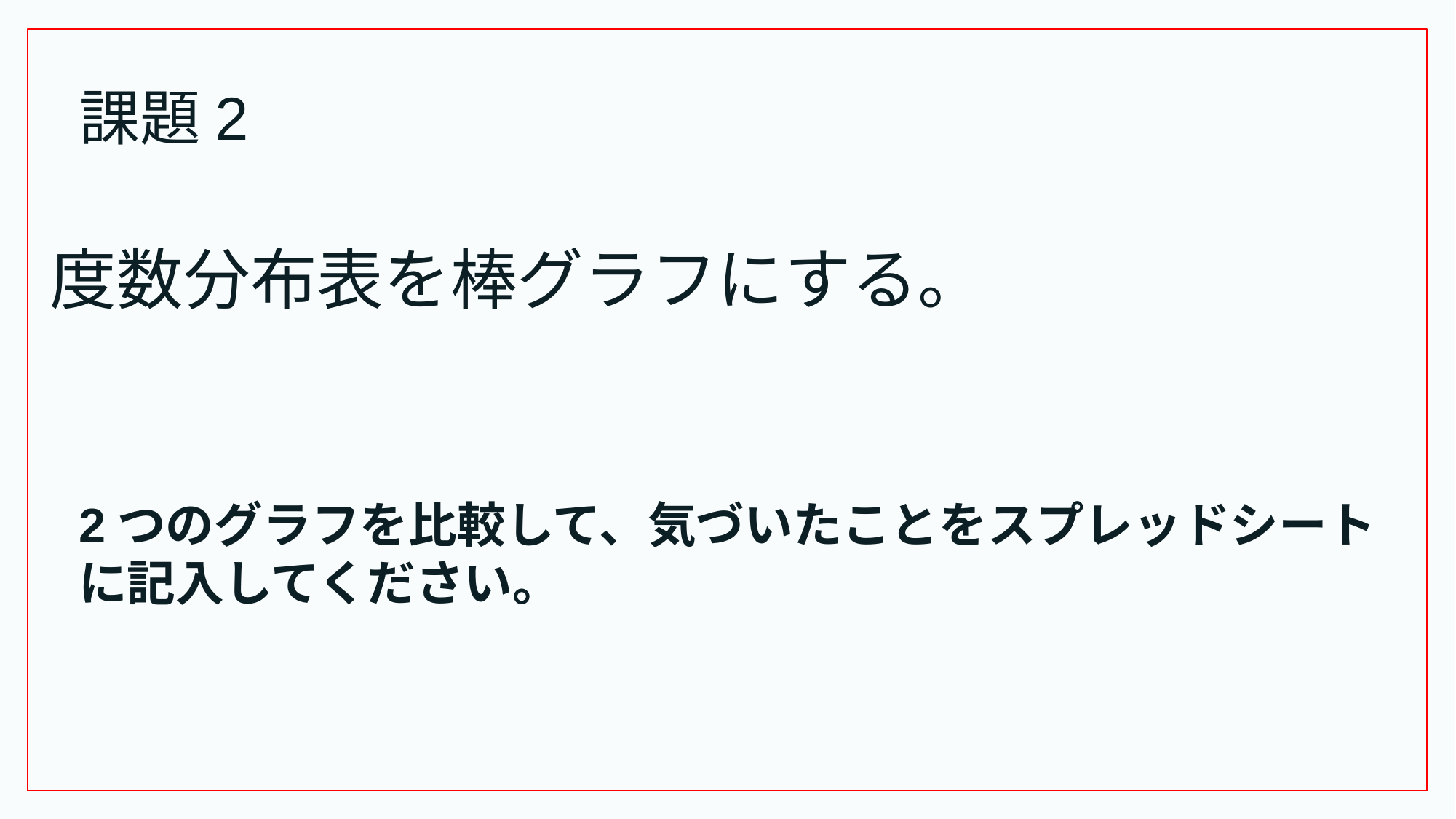

課題2
# 度数分布表を棒グラフにする。
2つのグラフを比較して、気づいたことをスプレッドシート
に記入してください。